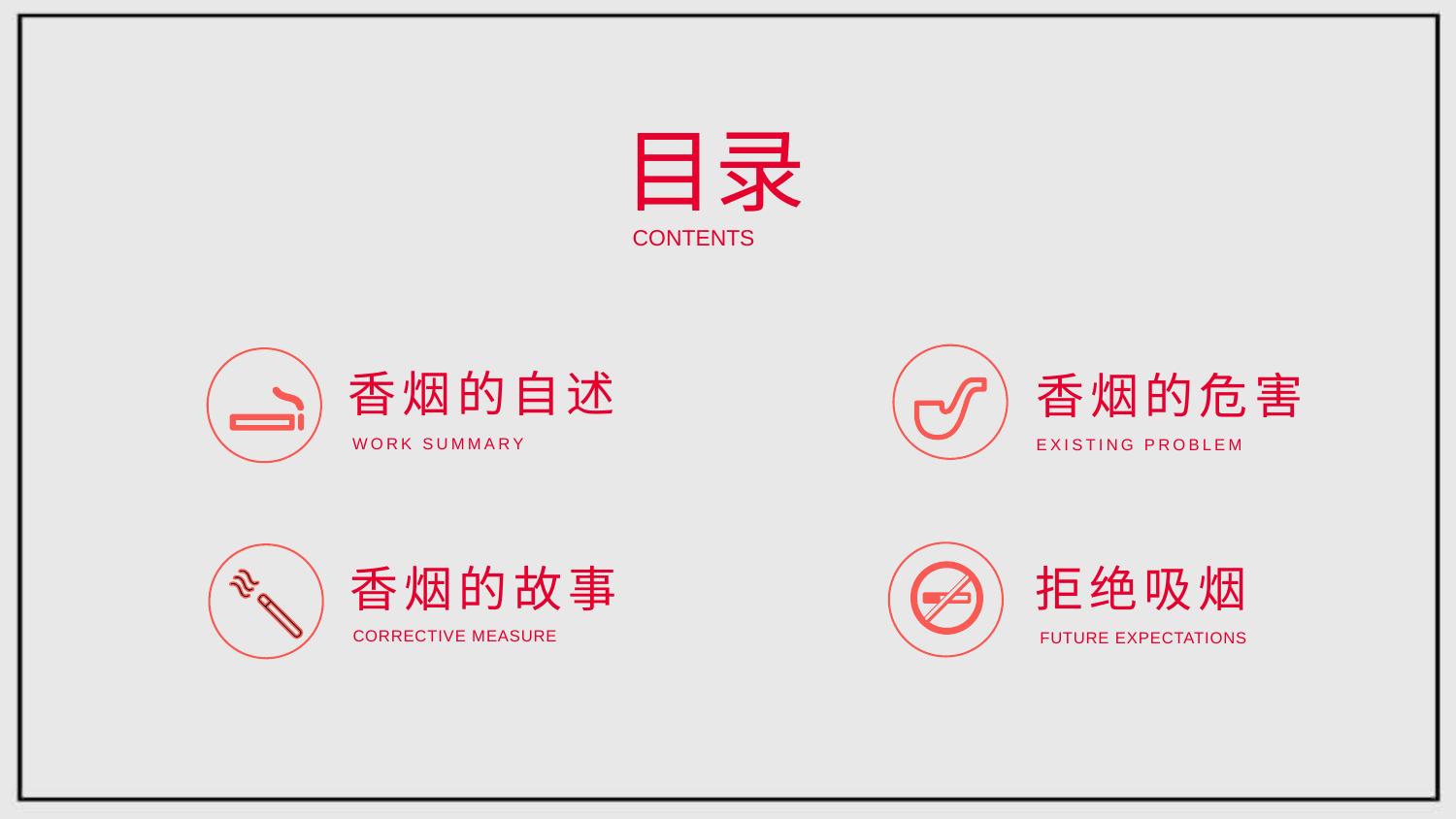

目录
CONTENTS

香烟的自述
香烟的危害

WORK SUMMARY
EXISTING PROBLEM

香烟的故事
拒绝吸烟

CORRECTIVE MEASURE
FUTURE EXPECTATIONS